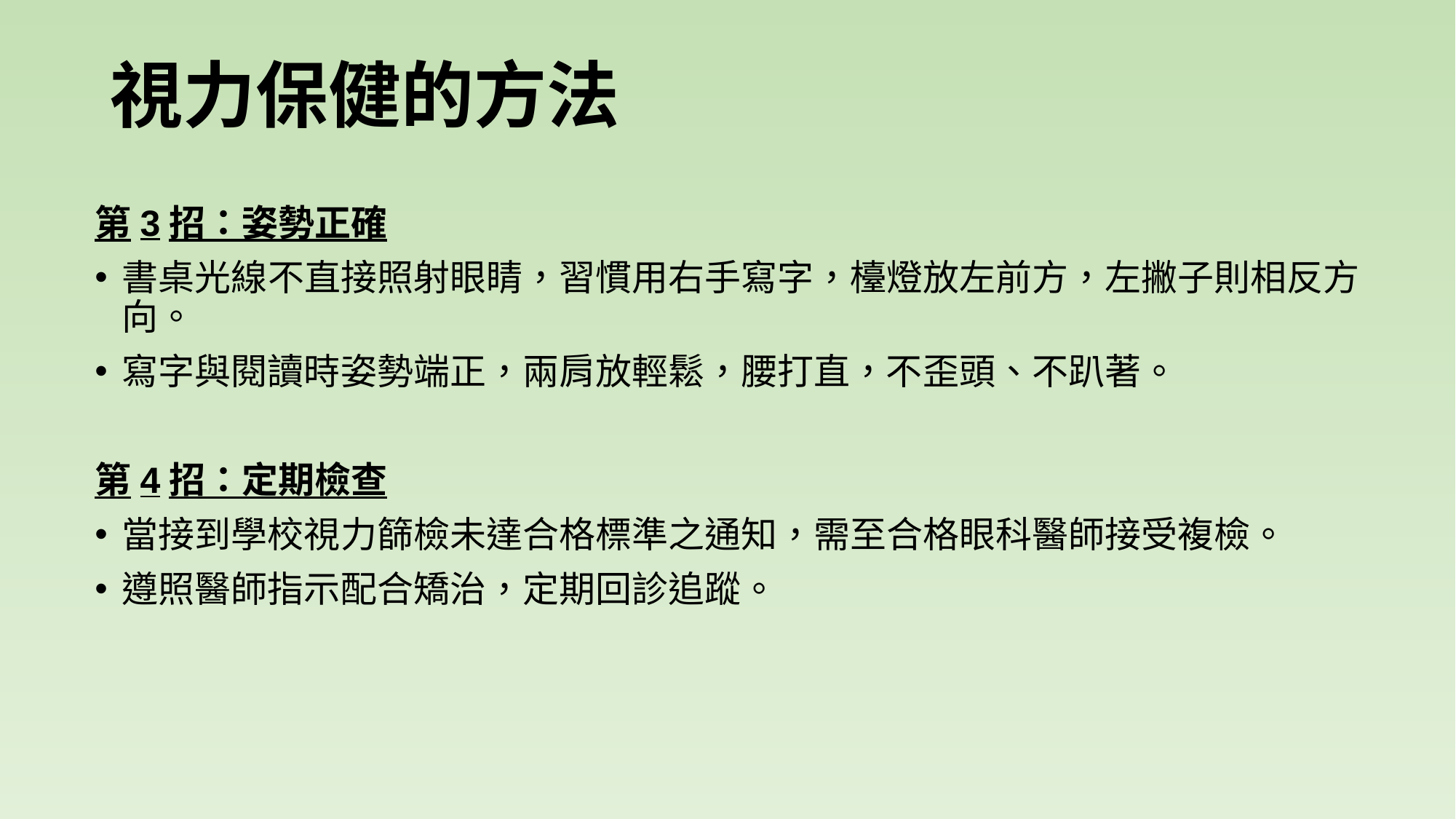

# 視力保健的方法

第3招：姿勢正確
書桌光線不直接照射眼睛，習慣用右手寫字，檯燈放左前方，左撇子則相反方向。
寫字與閱讀時姿勢端正，兩肩放輕鬆，腰打直，不歪頭、不趴著。

第4招：定期檢查
當接到學校視力篩檢未達合格標準之通知，需至合格眼科醫師接受複檢。
遵照醫師指示配合矯治，定期回診追蹤。